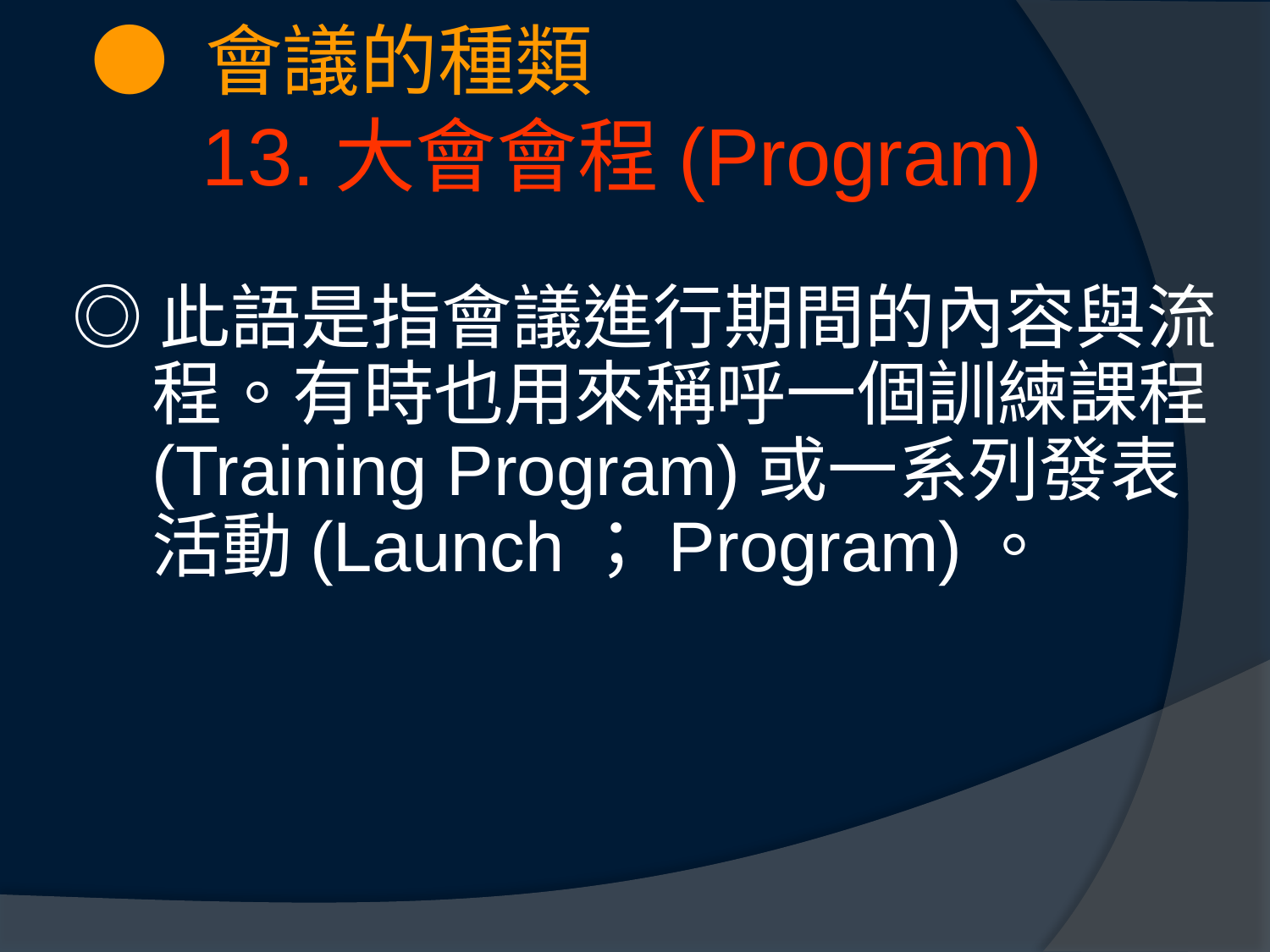

# ● 會議的種類 13.大會會程(Program)
◎此語是指會議進行期間的內容與流程。有時也用來稱呼一個訓練課程(Training Program)或一系列發表活動(Launch；Program)。